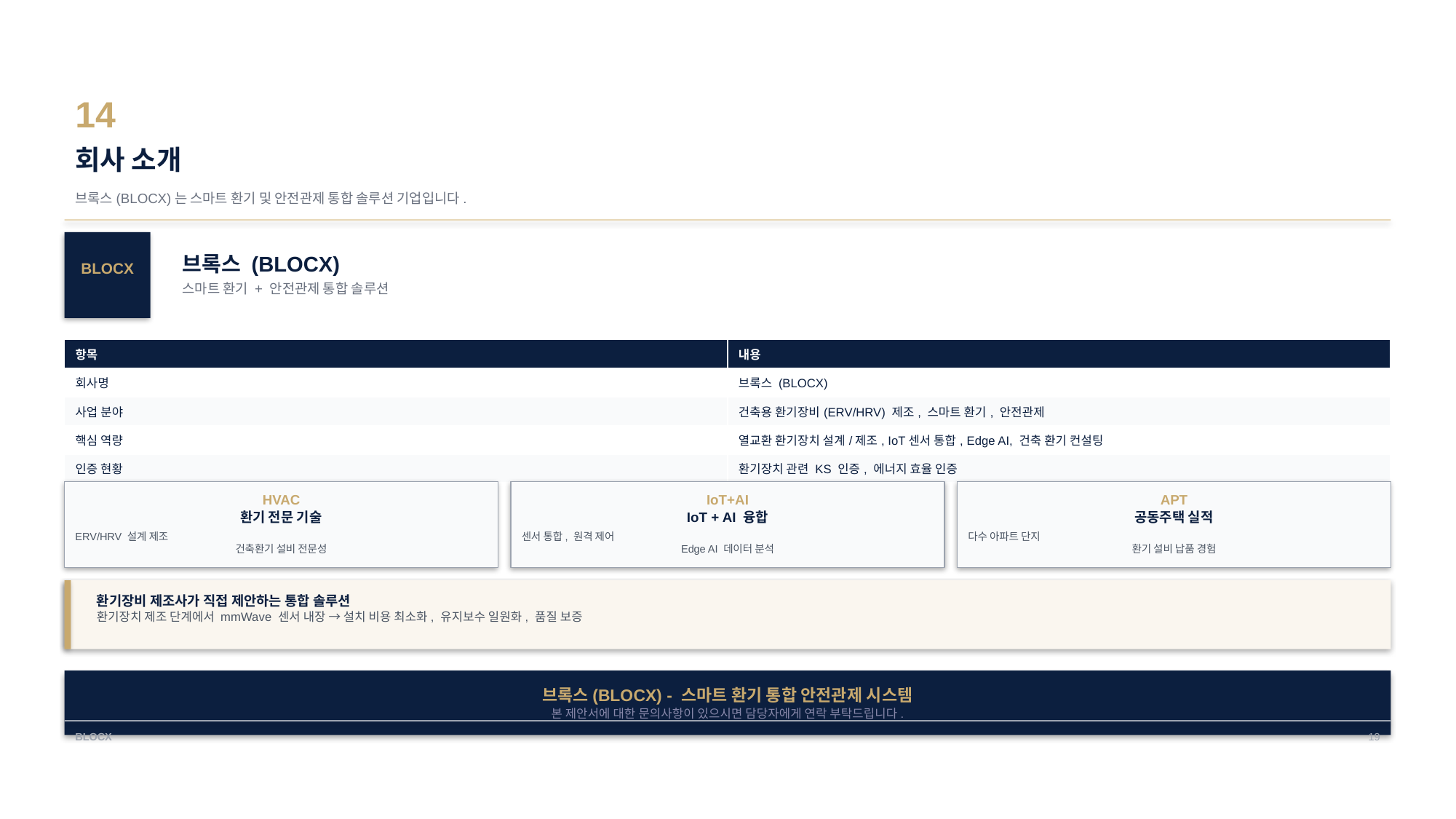

14
회사 소개
브록스(BLOCX)는 스마트 환기 및 안전관제 통합 솔루션 기업입니다.

브록스 (BLOCX)
BLOCX
스마트 환기 + 안전관제 통합 솔루션
| 항목 | 내용 |
| --- | --- |
| 회사명 | 브록스 (BLOCX) |
| 사업 분야 | 건축용 환기장비(ERV/HRV) 제조, 스마트 환기, 안전관제 |
| 핵심 역량 | 열교환 환기장치 설계/제조, IoT센서 통합, Edge AI, 건축 환기 컨설팅 |
| 인증 현황 | 환기장치 관련 KS 인증, 에너지 효율 인증 |

HVAC
IoT+AI
APT
환기 전문 기술
IoT + AI 융합
공동주택 실적
ERV/HRV 설계 제조
건축환기 설비 전문성
센서 통합, 원격 제어
Edge AI 데이터 분석
다수 아파트 단지
환기 설비 납품 경험

환기장비 제조사가 직접 제안하는 통합 솔루션
환기장치 제조 단계에서 mmWave 센서 내장 → 설치 비용 최소화, 유지보수 일원화, 품질 보증

브록스(BLOCX) - 스마트 환기 통합 안전관제 시스템
본 제안서에 대한 문의사항이 있으시면 담당자에게 연락 부탁드립니다.

BLOCX
19